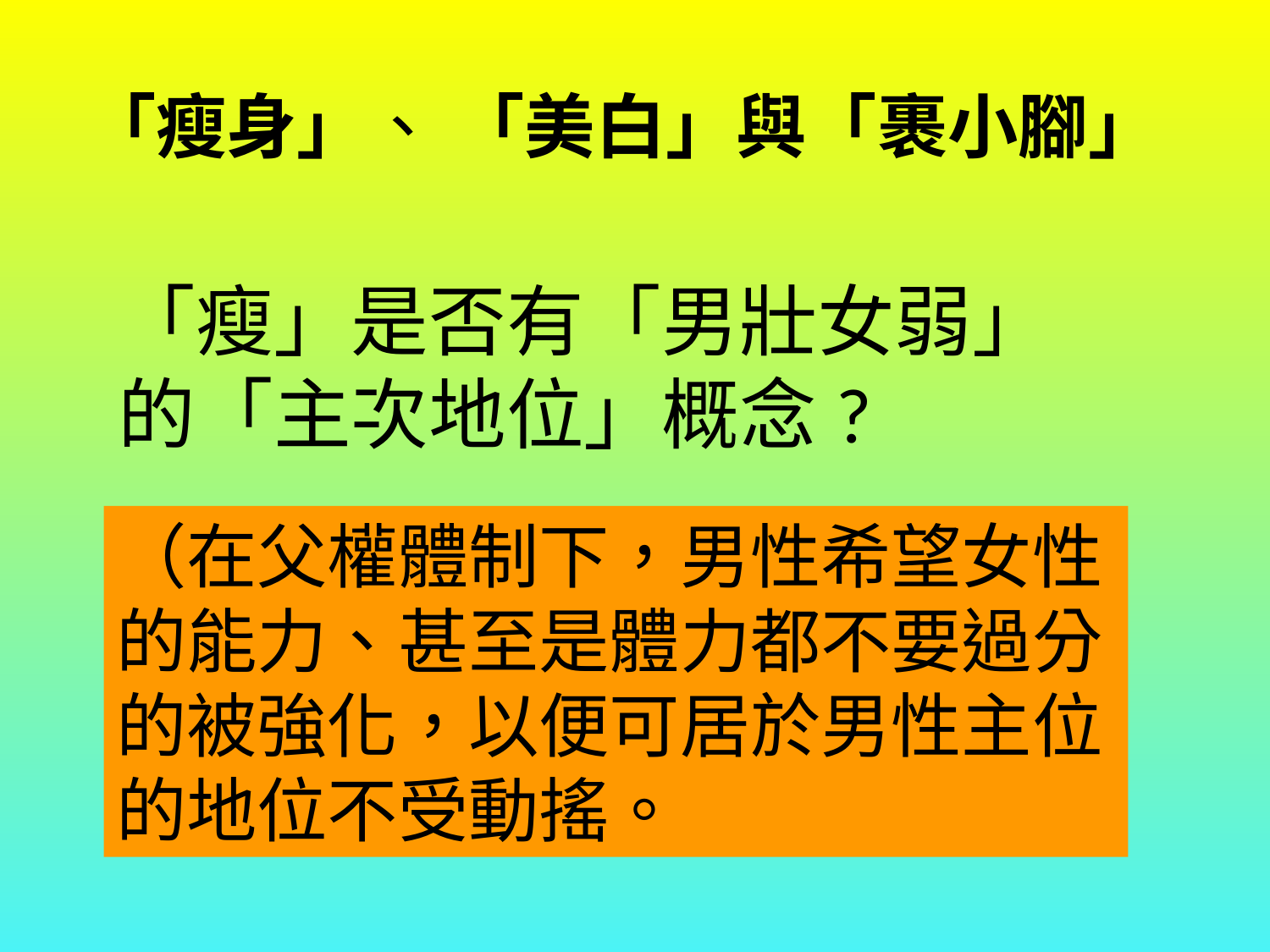

「瘦身」、 「美白」與「裹小腳」
「瘦」是否有「男壯女弱」的「主次地位」概念?
（在父權體制下，男性希望女性的能力、甚至是體力都不要過分的被強化，以便可居於男性主位的地位不受動搖。